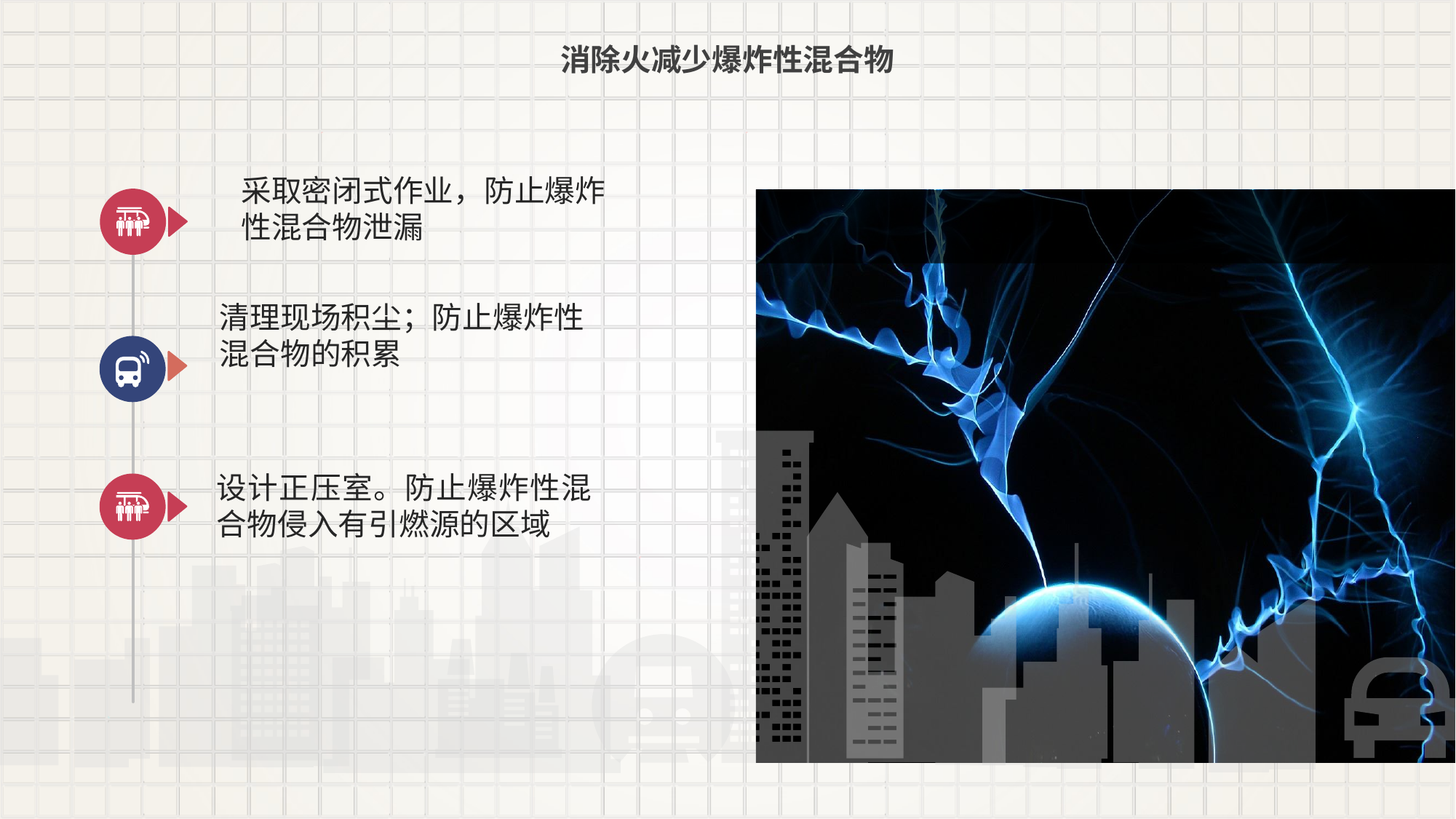

消除火减少爆炸性混合物
采取密闭式作业，防止爆炸性混合物泄漏

清理现场积尘；防止爆炸性混合物的积累

设计正压室。防止爆炸性混合物侵入有引燃源的区域